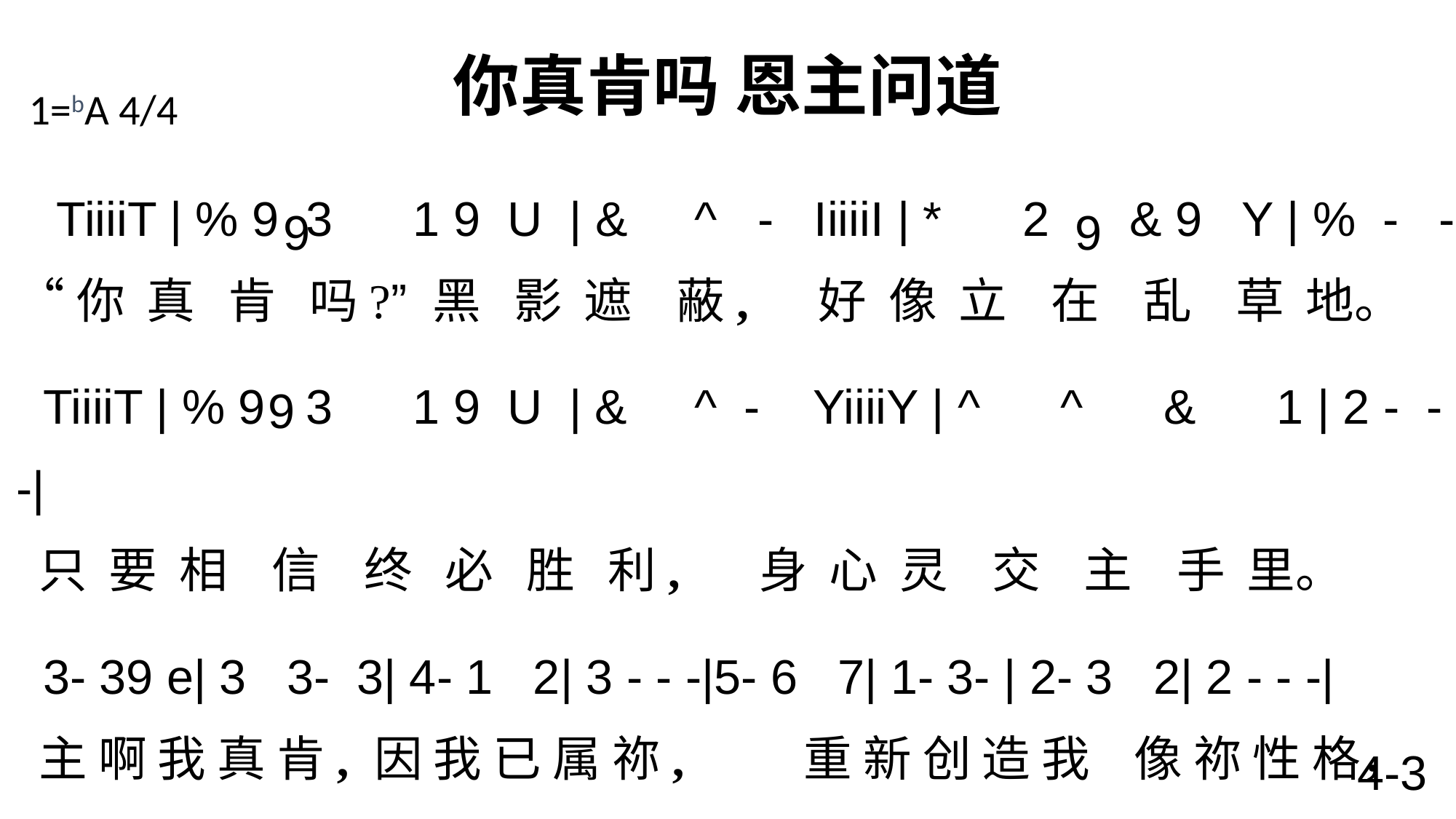

# 你真肯吗 恩主问道
1=bA 4/4
   TiiiiT | % 9  3      1 9  U  | &     ^   -   IiiiiI | *      2      & 9   Y | %  -   -
“你  真   肯   吗?” 黑   影  遮    蔽,     好  像  立    在    乱    草  地。
  TiiiiT | % 9   3      1 9  U  | &     ^  -    YiiiiY | ^      ^      &      1 | 2 -  - -|
 只  要  相    信    终   必   胜   利,     身  心  灵    交    主    手  里。
  3- 39 e| 3   3-  3| 4- 1   2| 3 - - -|5- 6   7| 1- 3- | 2- 3   2| 2 - - -|
 主 啊 我 真 肯, 因 我 已 属 祢,        重 新 创 造 我    像 祢 性 格，
  3- 39 e| 3   3- 3| 4- 1   2| 3 - - 3| 2- 1  ^| %-  4-| 3   2   1   &| 1 - -\
 祢 引 导 光 芒 透 进 我 里 外,    与 神 更相 像, 满   有 忠 诚 慈 爱。
  9                                                         9
  9
4-3